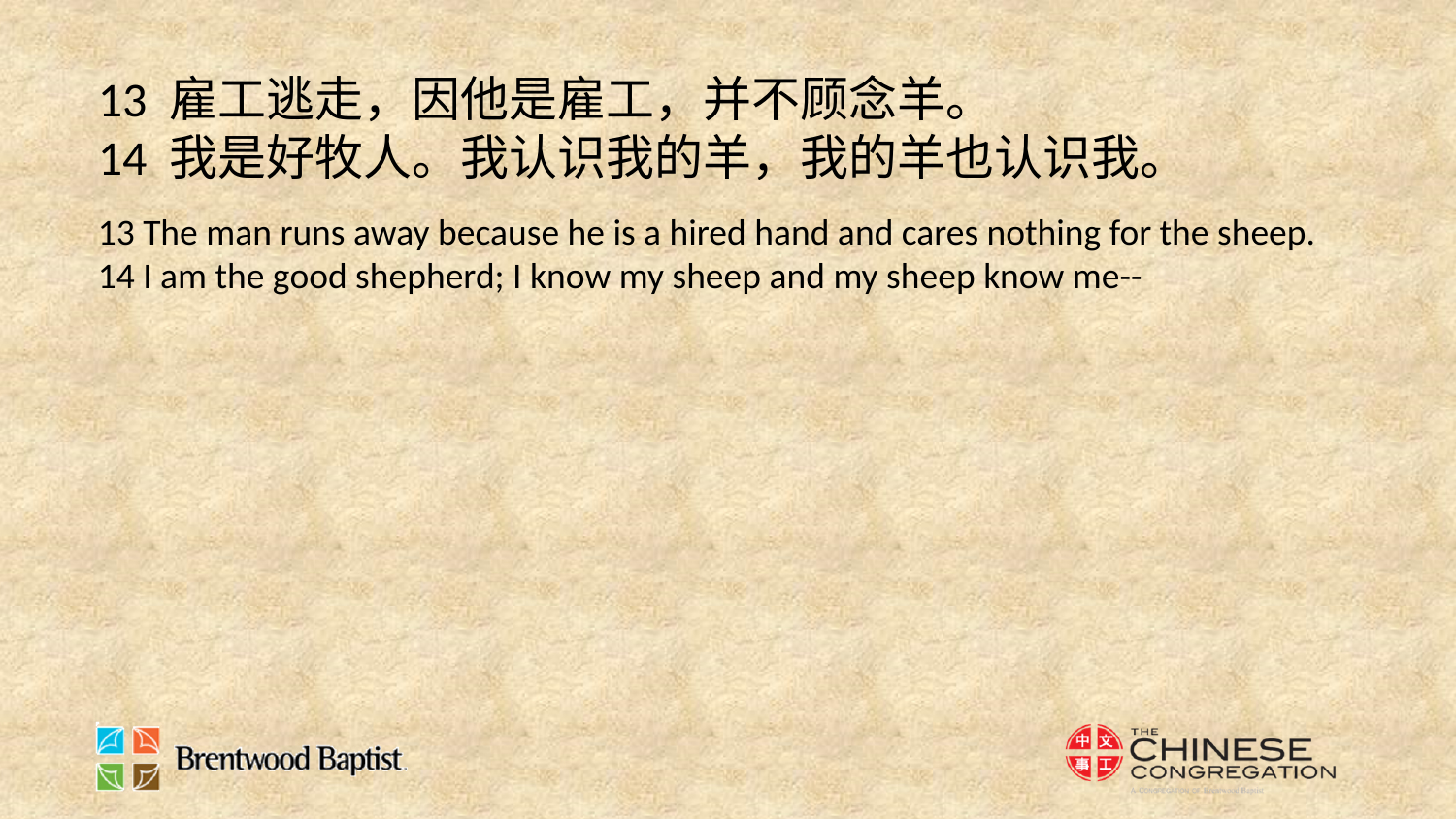

13 雇工逃走，因他是雇工，并不顾念羊。
14 我是好牧人。我认识我的羊，我的羊也认识我。

13 The man runs away because he is a hired hand and cares nothing for the sheep.
14 I am the good shepherd; I know my sheep and my sheep know me--